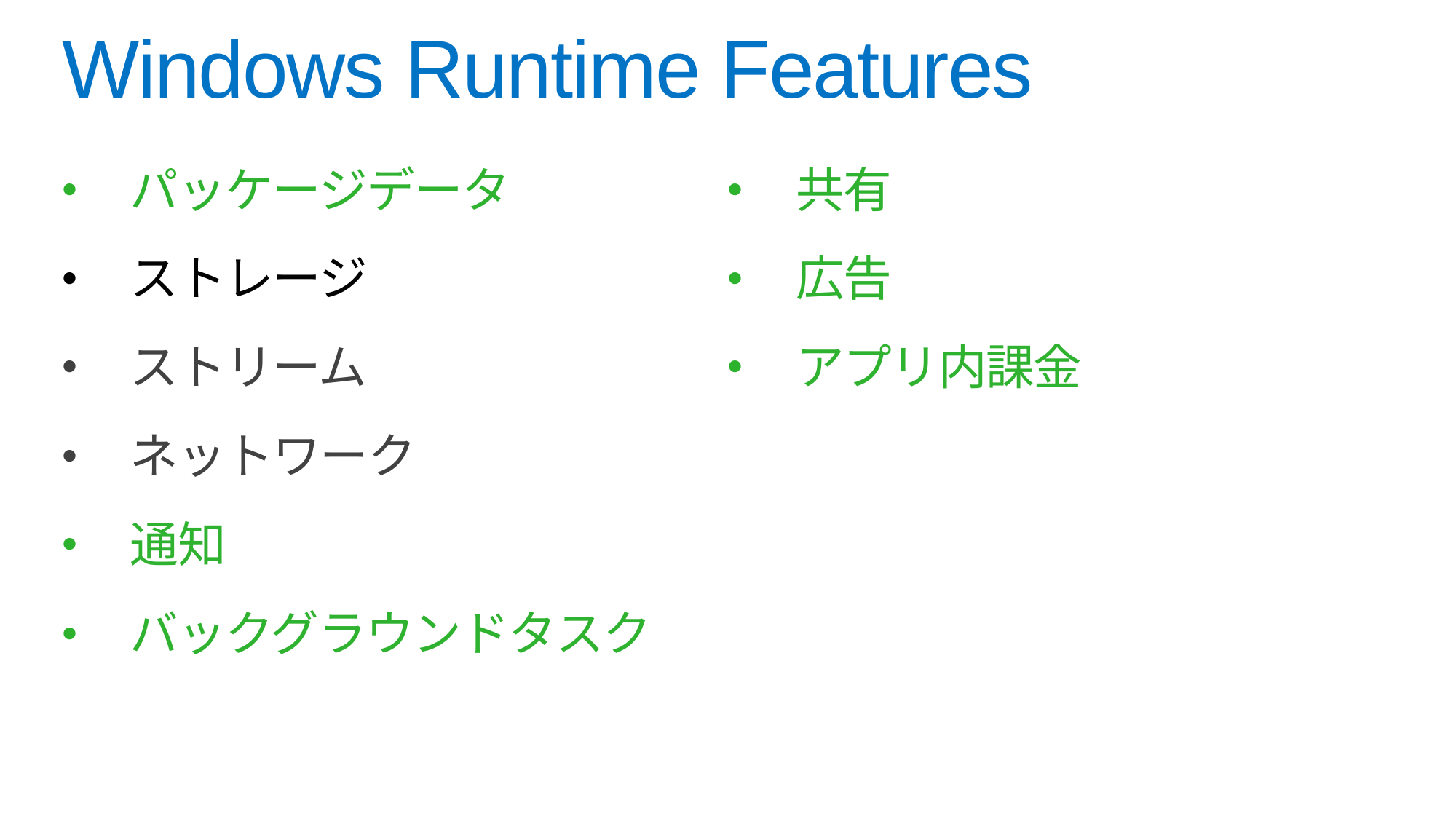

# Windows Runtime Features
共有
広告
アプリ内課金
パッケージデータ
ストレージ
ストリーム
ネットワーク
通知
バックグラウンドタスク